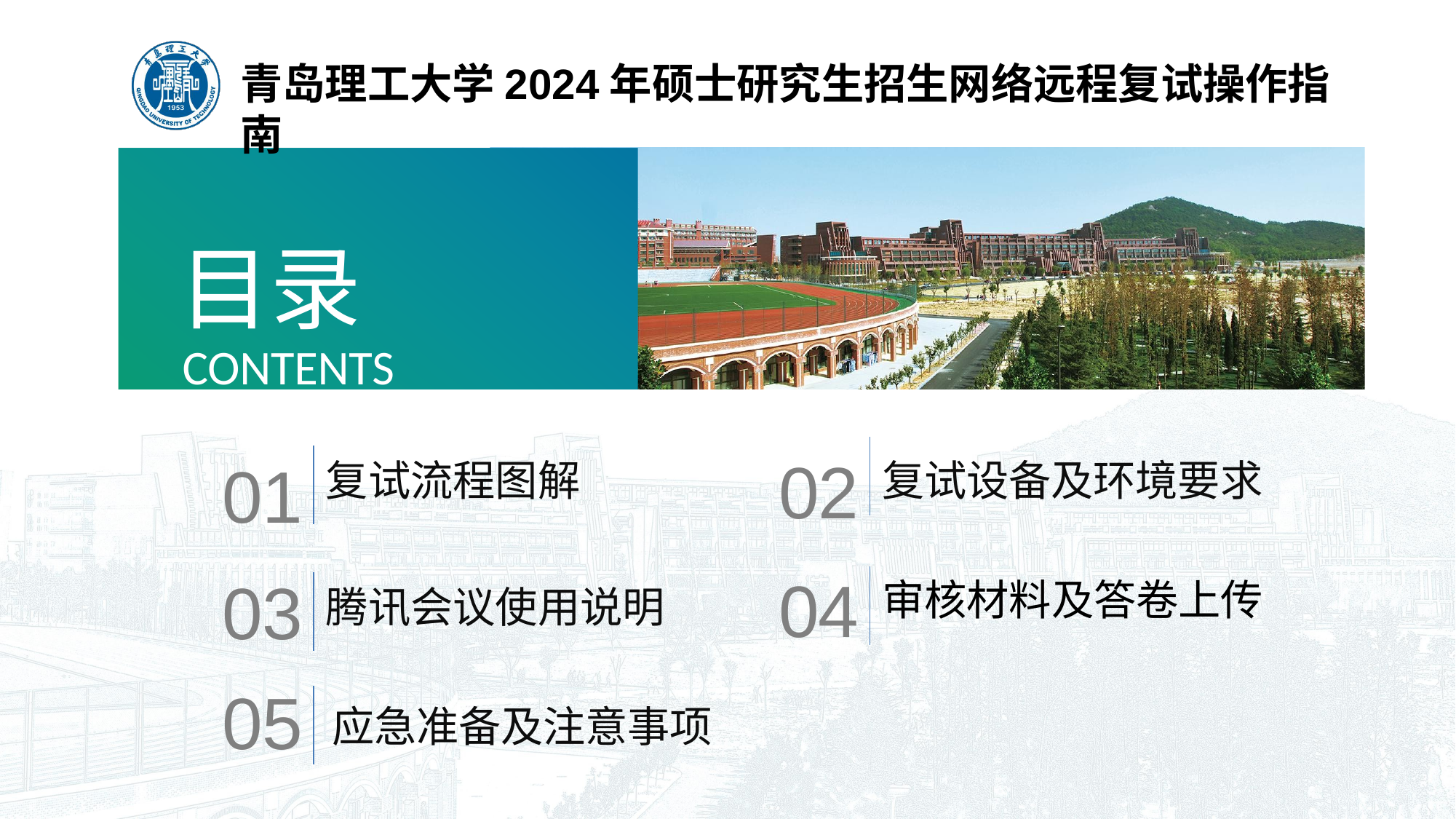

青岛理工大学2024年硕士研究生招生网络远程复试操作指南

目录
CONTENTS

02
04

01
03
05
复试设备及环境要求
复试流程图解

审核材料及答卷上传
腾讯会议使用说明

应急准备及注意事项